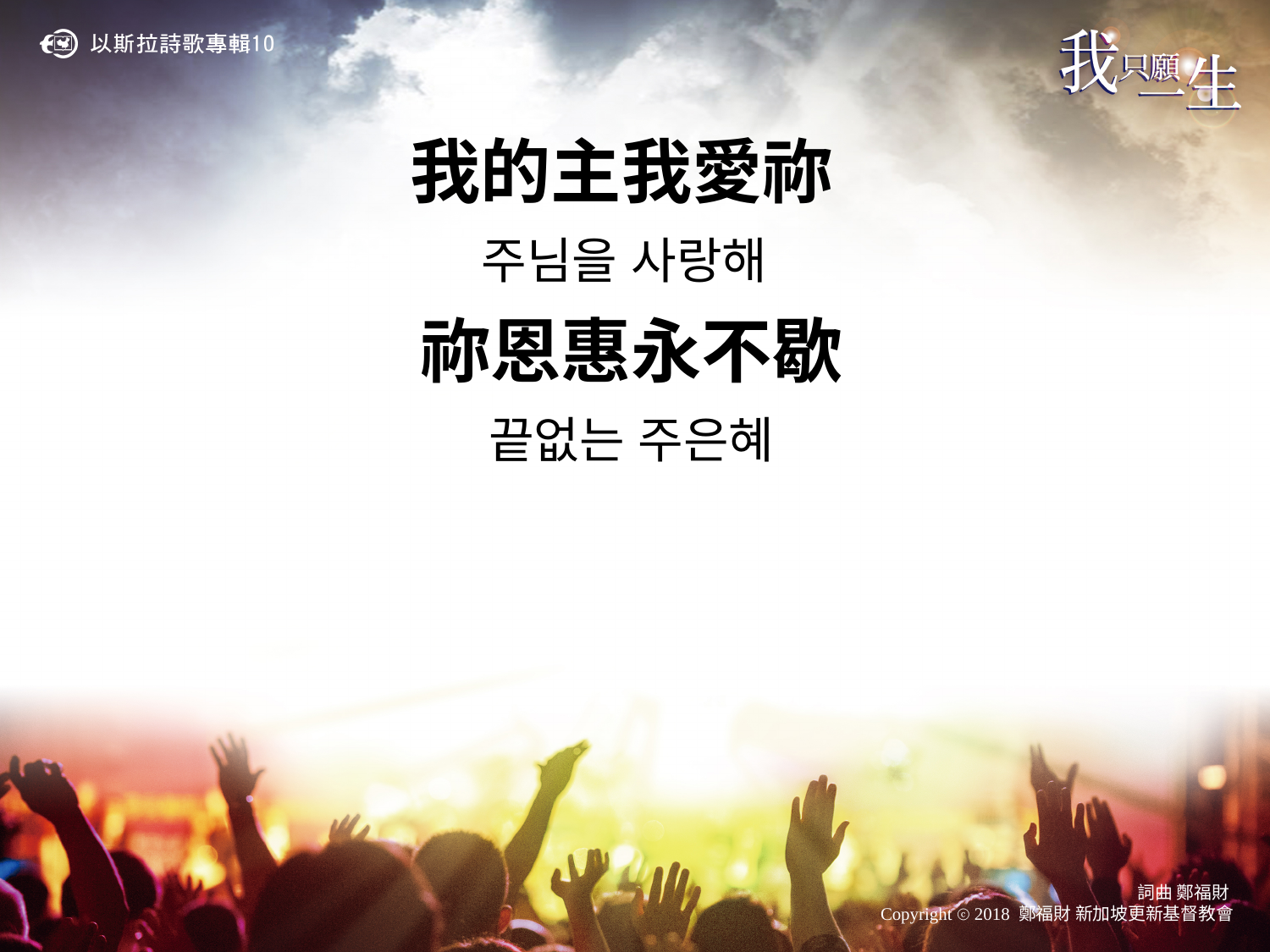

我的主我愛祢
주님을 사랑해
祢恩惠永不歇
끝없는 주은혜
詞曲 鄭福財
Copyright ⓒ 2018 鄭福財 新加坡更新基督教會